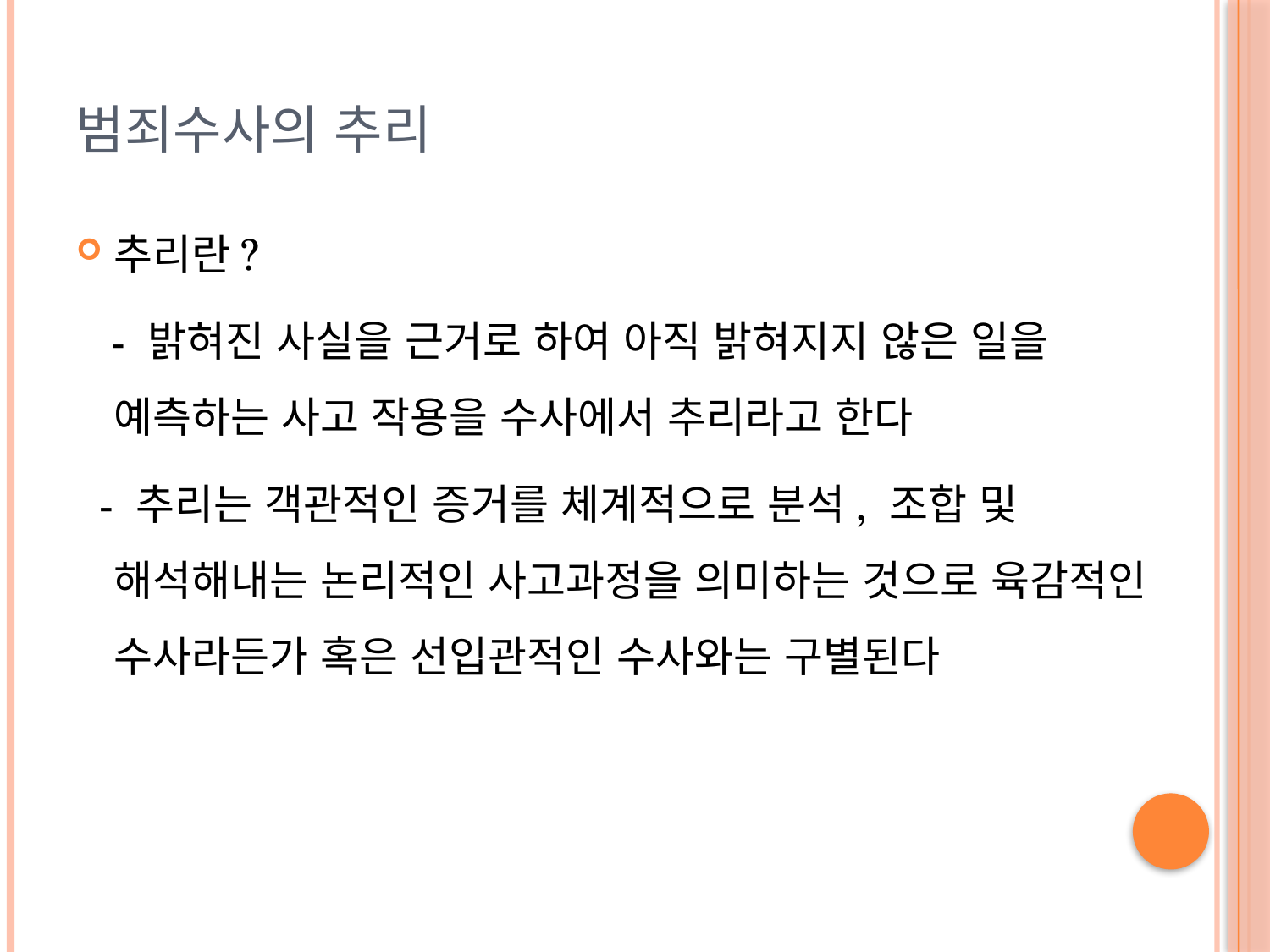

# 범죄수사의 추리
추리란?
   - 밝혀진 사실을 근거로 하여 아직 밝혀지지 않은 일을 예측하는 사고 작용을 수사에서 추리라고 한다
  - 추리는 객관적인 증거를 체계적으로 분석, 조합 및 해석해내는 논리적인 사고과정을 의미하는 것으로 육감적인 수사라든가 혹은 선입관적인 수사와는 구별된다